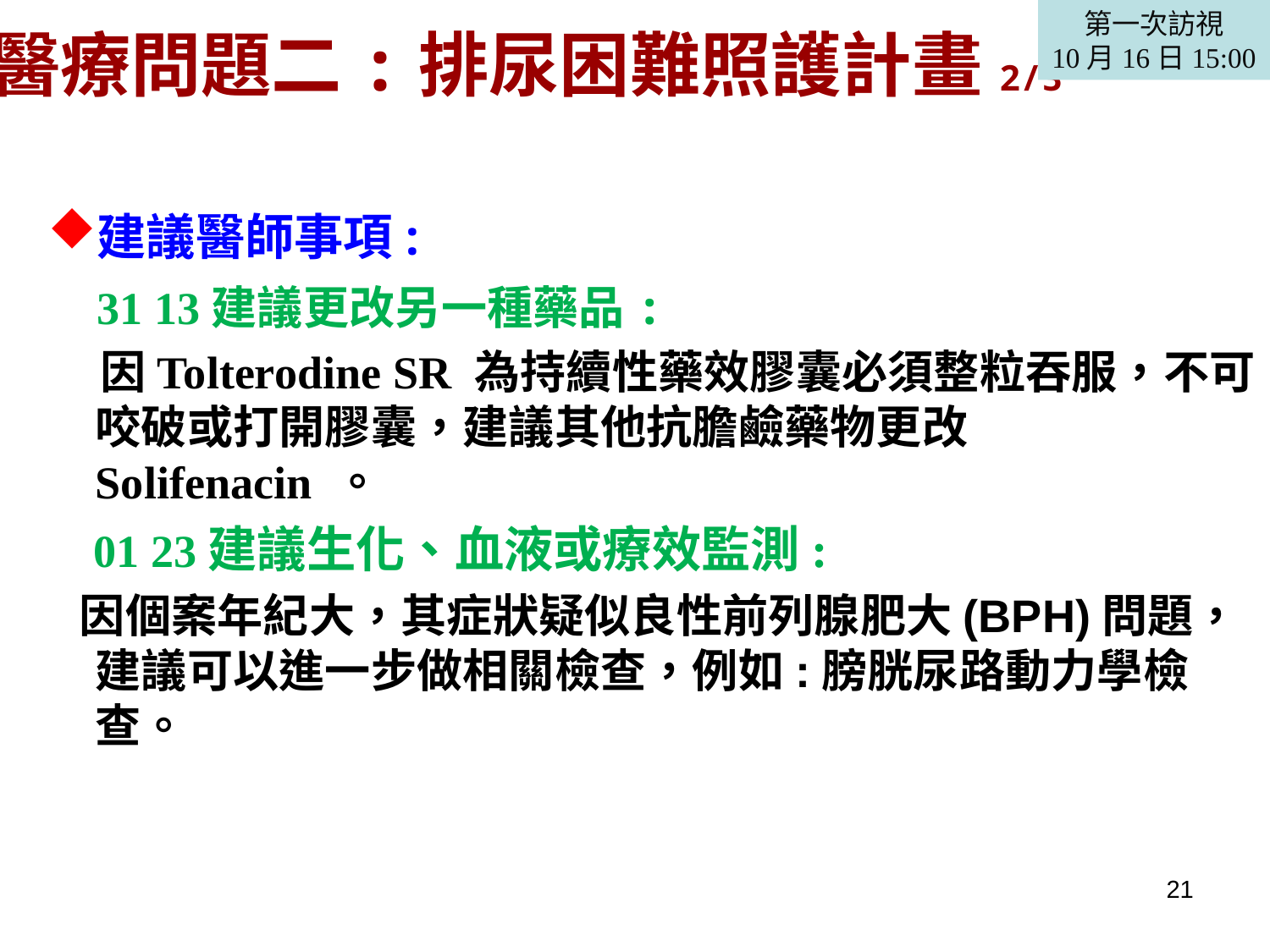

醫療問題二:排尿困難照護計畫2/3
第一次訪視
10月16日15:00

建議醫師事項:
    31 13建議更改另一種藥品:
    因Tolterodine SR 為持續性藥效膠囊必須整粒吞服，不可咬破或打開膠囊，建議其他抗膽鹼藥物更改Solifenacin 。
    01 23建議生化、血液或療效監測:
  因個案年紀大，其症狀疑似良性前列腺肥大(BPH)問題，建議可以進一步做相關檢查，例如:膀胱尿路動力學檢查。

21